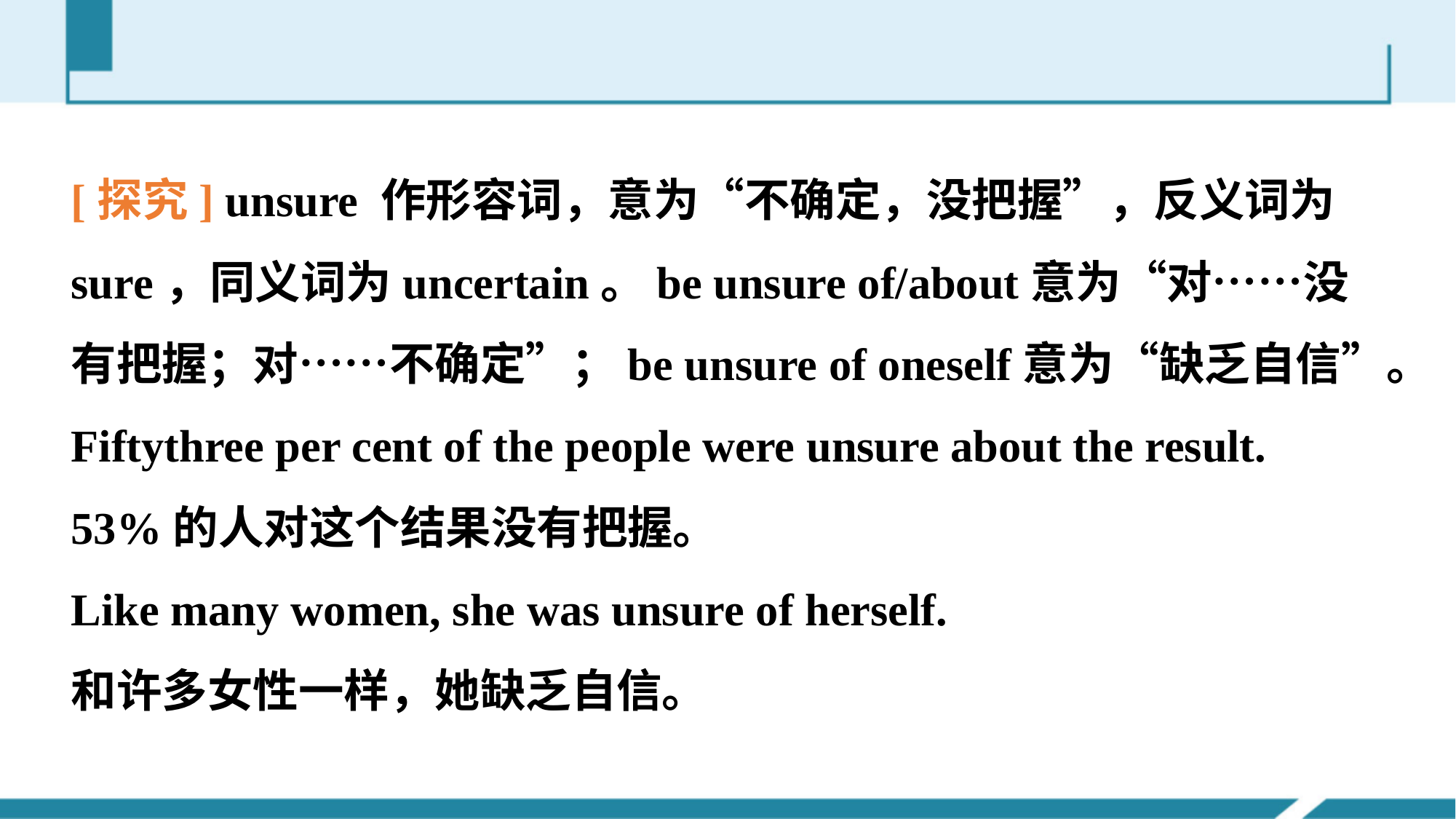

[探究] unsure 作形容词，意为“不确定，没把握”，反义词为sure，同义词为uncertain。be unsure of/about意为“对……没有把握；对……不确定”；be unsure of oneself意为“缺乏自信”。
Fifty­three per cent of the people were unsure about the result.
53%的人对这个结果没有把握。
Like many women, she was unsure of herself.
和许多女性一样，她缺乏自信。